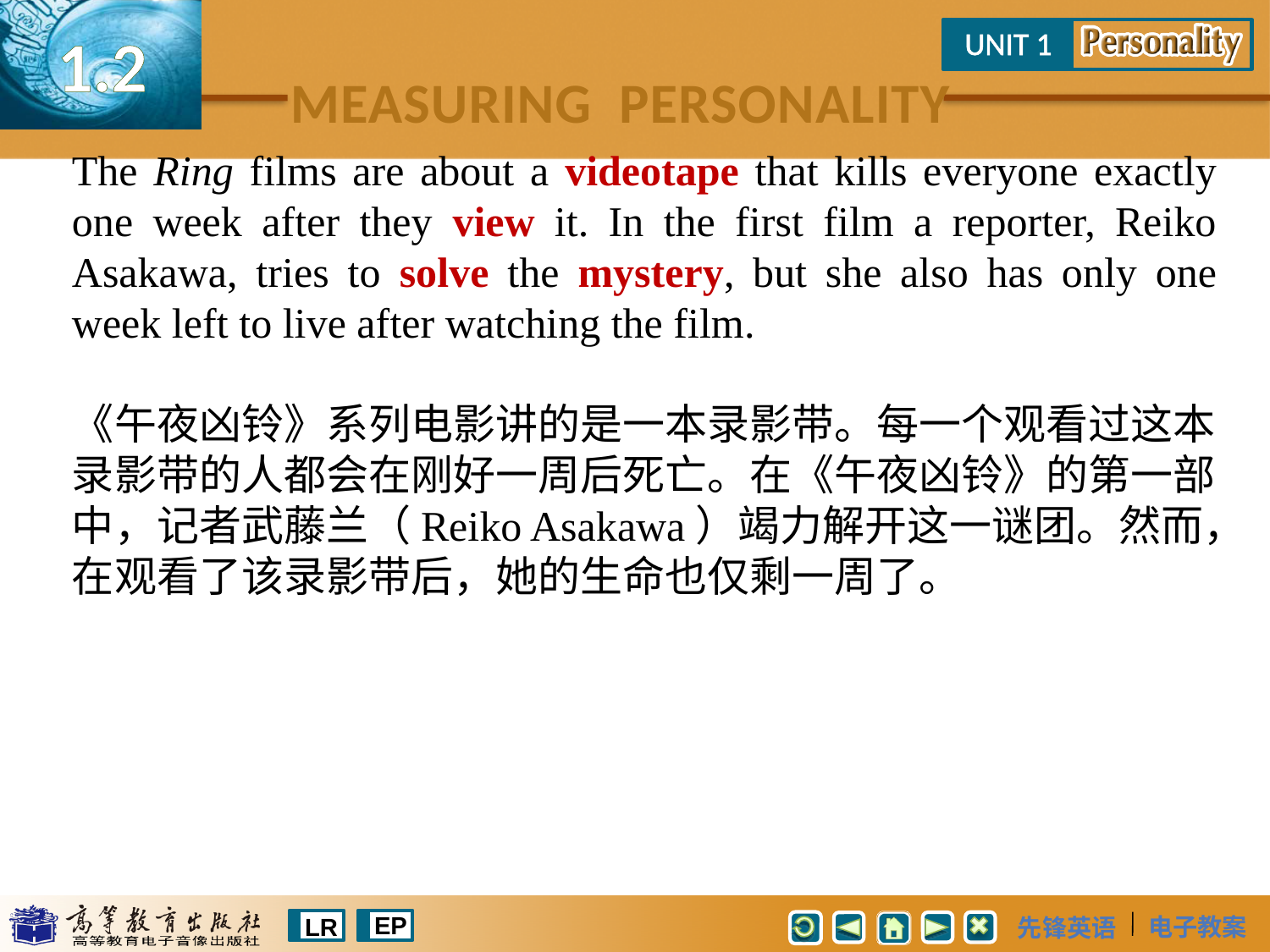

The Ring films are about a videotape that kills everyone exactly one week after they view it. In the first film a reporter, Reiko Asakawa, tries to solve the mystery, but she also has only one week left to live after watching the film.

《午夜凶铃》系列电影讲的是一本录影带。每一个观看过这本录影带的人都会在刚好一周后死亡。在《午夜凶铃》的第一部中，记者武藤兰（Reiko Asakawa）竭力解开这一谜团。然而，在观看了该录影带后，她的生命也仅剩一周了。